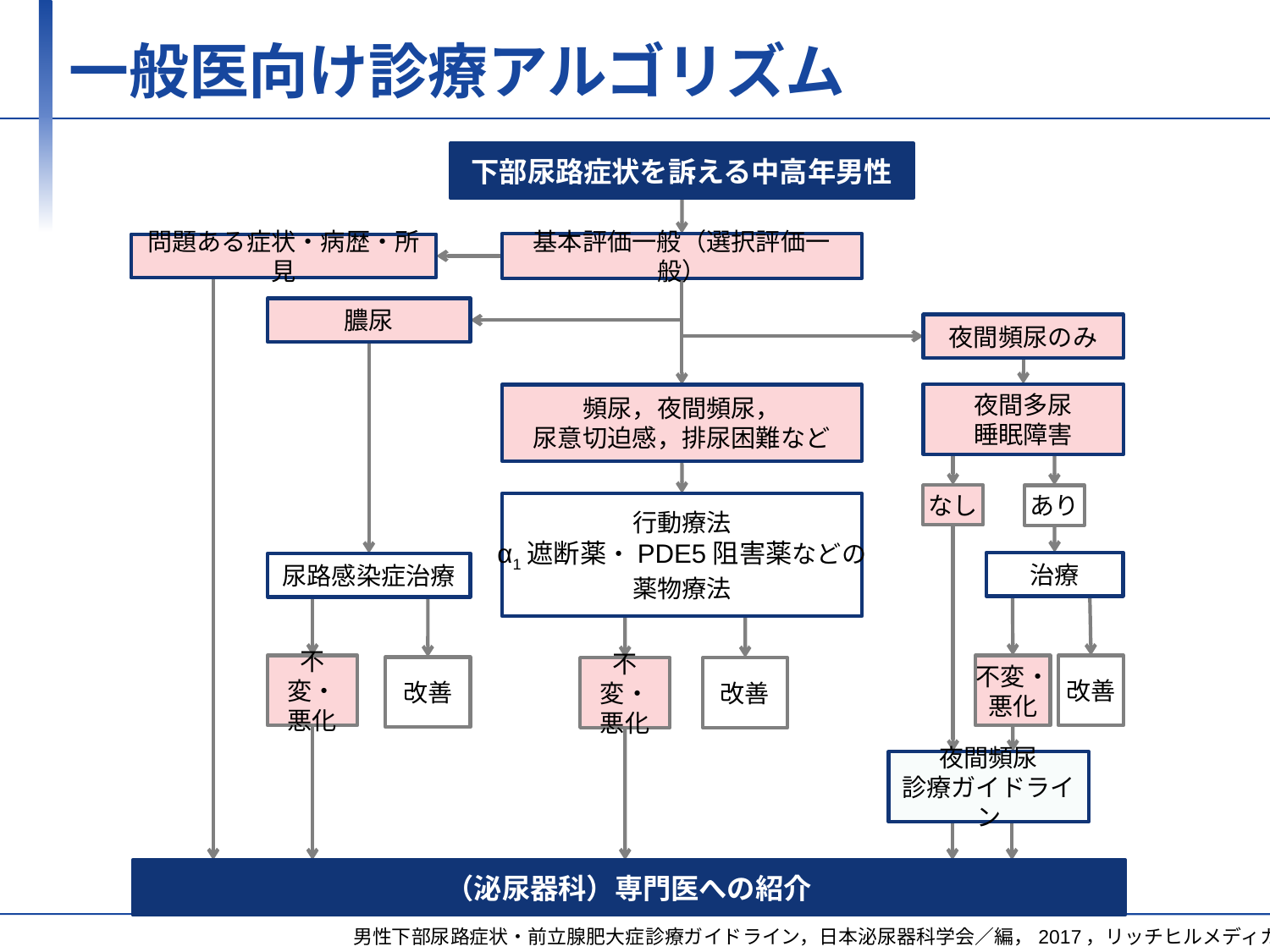

# 一般医向け診療アルゴリズム
下部尿路症状を訴える中高年男性
基本評価一般（選択評価一般）
問題ある症状・病歴・所見
膿尿
夜間頻尿のみ
夜間多尿
睡眠障害
頻尿，夜間頻尿，
尿意切迫感，排尿困難など
なし
あり
行動療法
α1遮断薬・PDE5阻害薬などの
薬物療法
治療
尿路感染症治療
不変・
悪化
不変・
悪化
改善
改善
不変・
悪化
改善
夜間頻尿
診療ガイドライン
（泌尿器科）専門医への紹介
男性下部尿路症状・前立腺肥大症診療ガイドライン，日本泌尿器科学会／編，2017，リッチヒルメディカル